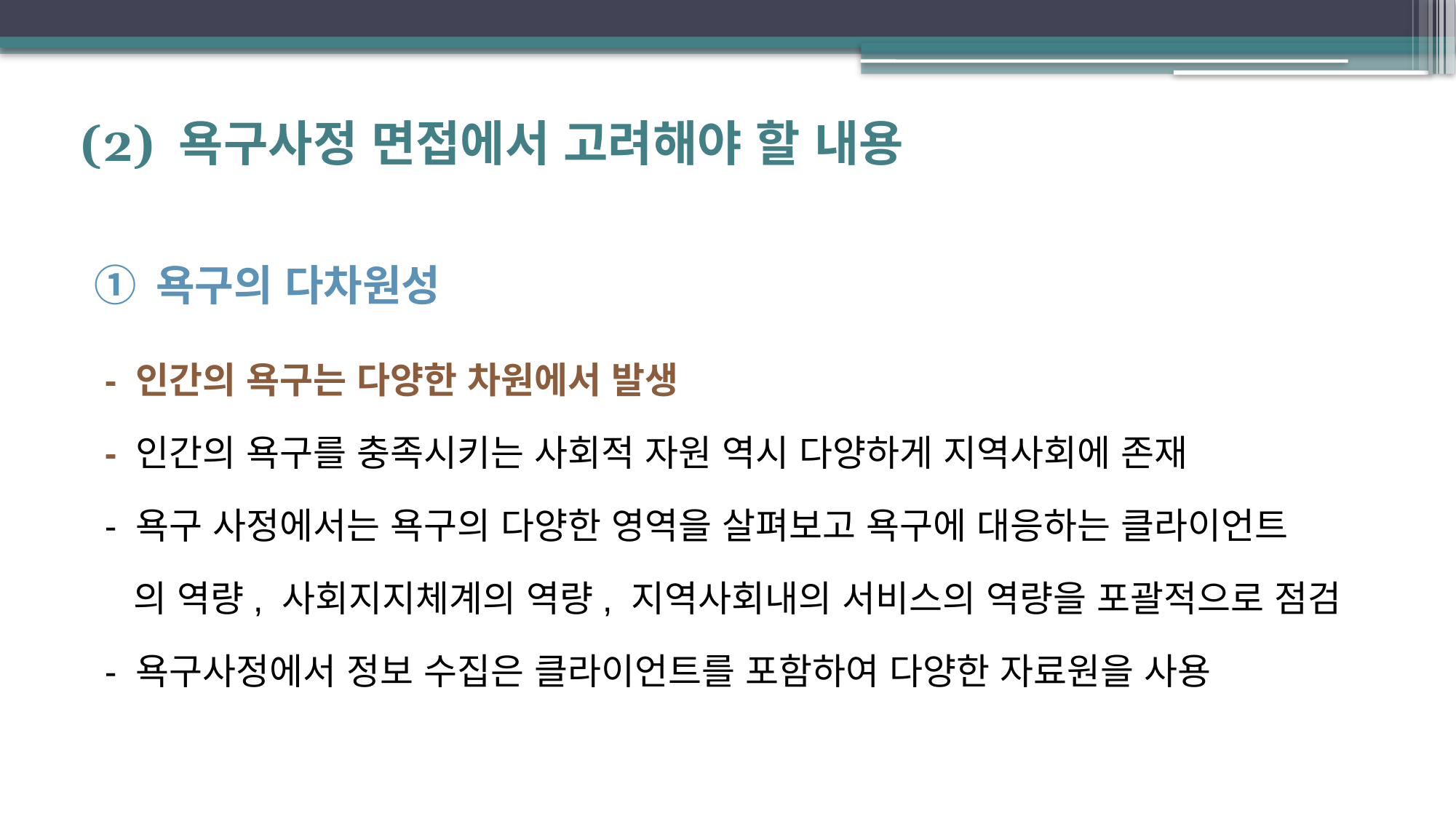

(2) 욕구사정 면접에서 고려해야 할 내용
욕구의 다차원성

 - 인간의 욕구는 다양한 차원에서 발생
 - 인간의 욕구를 충족시키는 사회적 자원 역시 다양하게 지역사회에 존재
 - 욕구 사정에서는 욕구의 다양한 영역을 살펴보고 욕구에 대응하는 클라이언트
   의 역량, 사회지지체계의 역량, 지역사회내의 서비스의 역량을 포괄적으로 점검
 - 욕구사정에서 정보 수집은 클라이언트를 포함하여 다양한 자료원을 사용